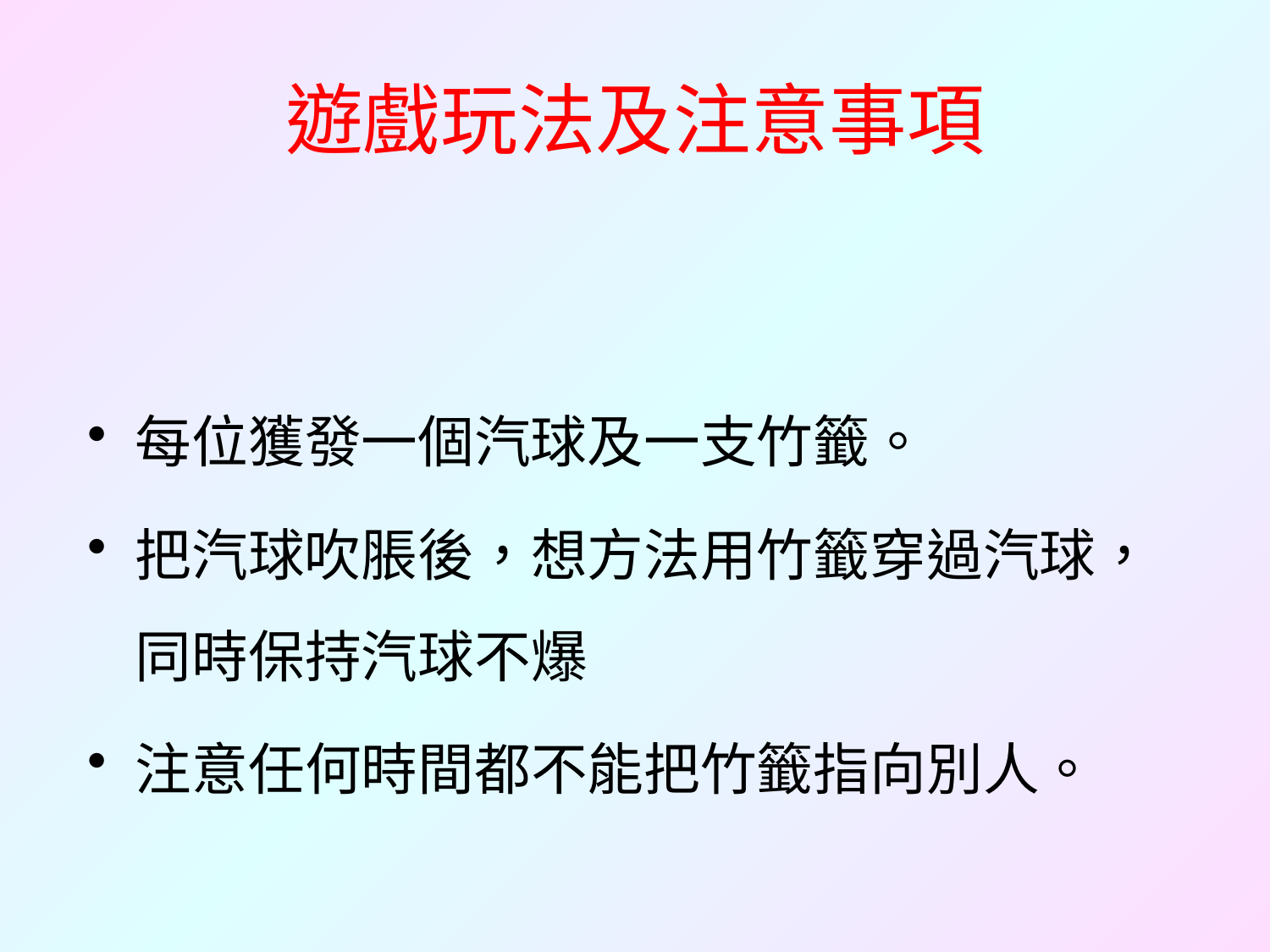

# 遊戲玩法及注意事項
每位獲發一個汽球及一支竹籤。
把汽球吹脹後，想方法用竹籤穿過汽球，同時保持汽球不爆
注意任何時間都不能把竹籤指向別人。